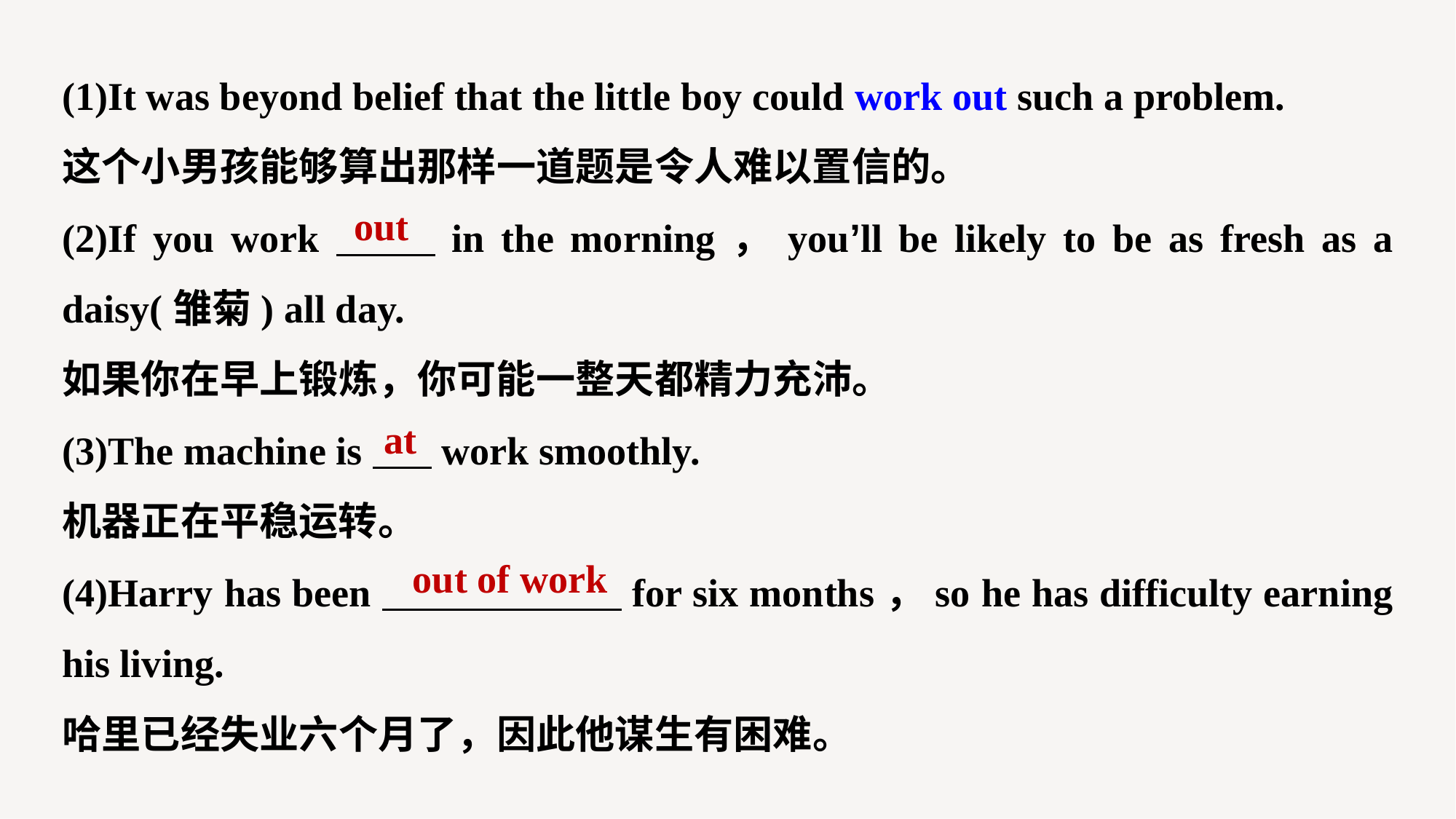

(1)It was beyond belief that the little boy could work out such a problem.
这个小男孩能够算出那样一道题是令人难以置信的。
(2)If you work        in the morning，you’ll be likely to be as fresh as a daisy(雏菊) all day.
如果你在早上锻炼，你可能一整天都精力充沛。
(3)The machine is        work smoothly.
机器正在平稳运转。
(4)Harry has been                        for six months，so he has difficulty earning his living.
哈里已经失业六个月了，因此他谋生有困难。
out
at
out of work